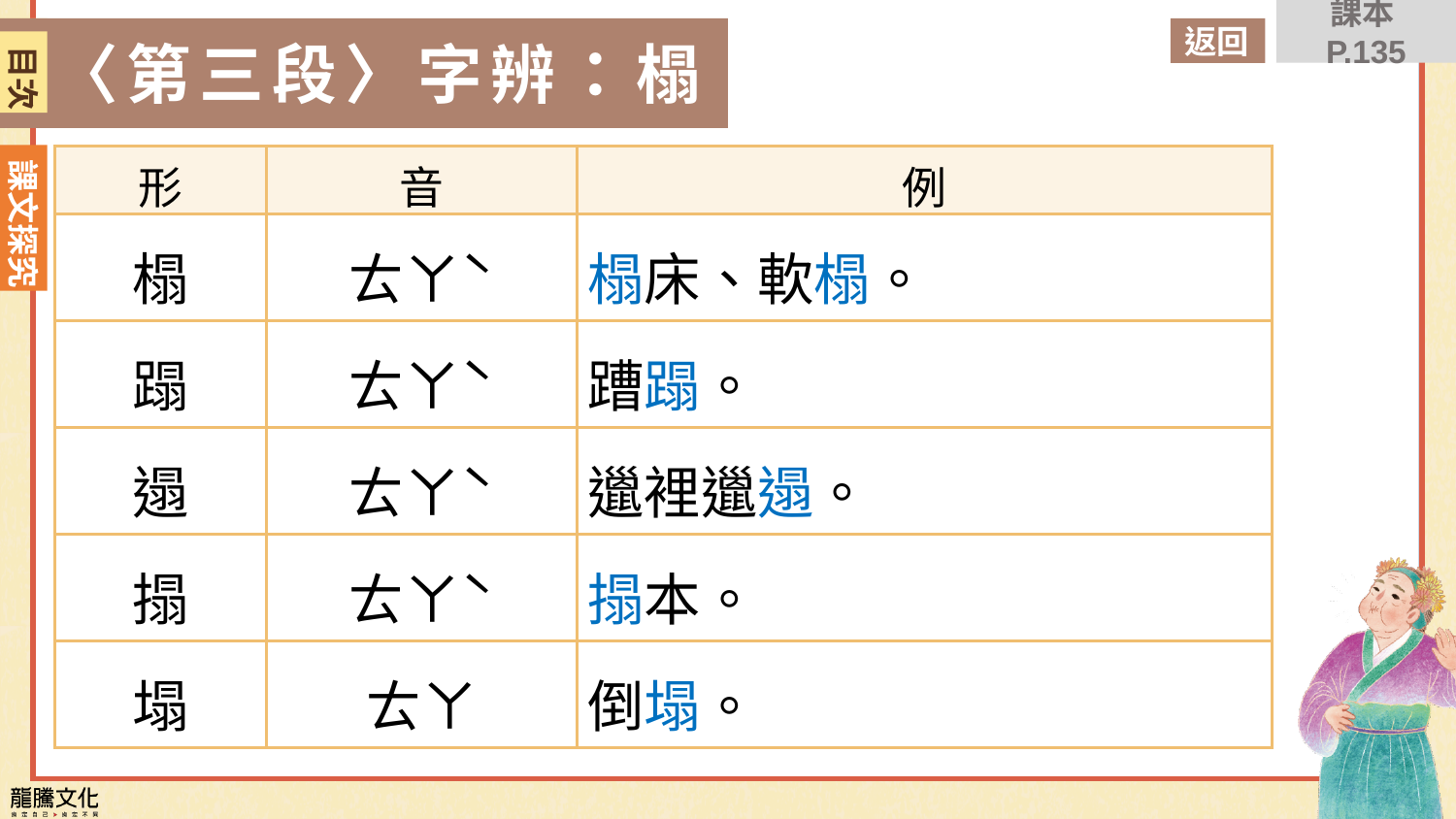

課本P.135
目次

返回
〈第三段〉字辨：榻
目次
| 形 | 音 | 例 |
| --- | --- | --- |
| 榻 | ㄊㄚˋ | 榻床、軟榻。 |
| 蹋 | ㄊㄚˋ | 蹧蹋。 |
| 遢 | ㄊㄚˋ | 邋裡邋遢。 |
| 搨 | ㄊㄚˋ | 搨本。 |
| 塌 | ㄊㄚ | 倒塌。 |